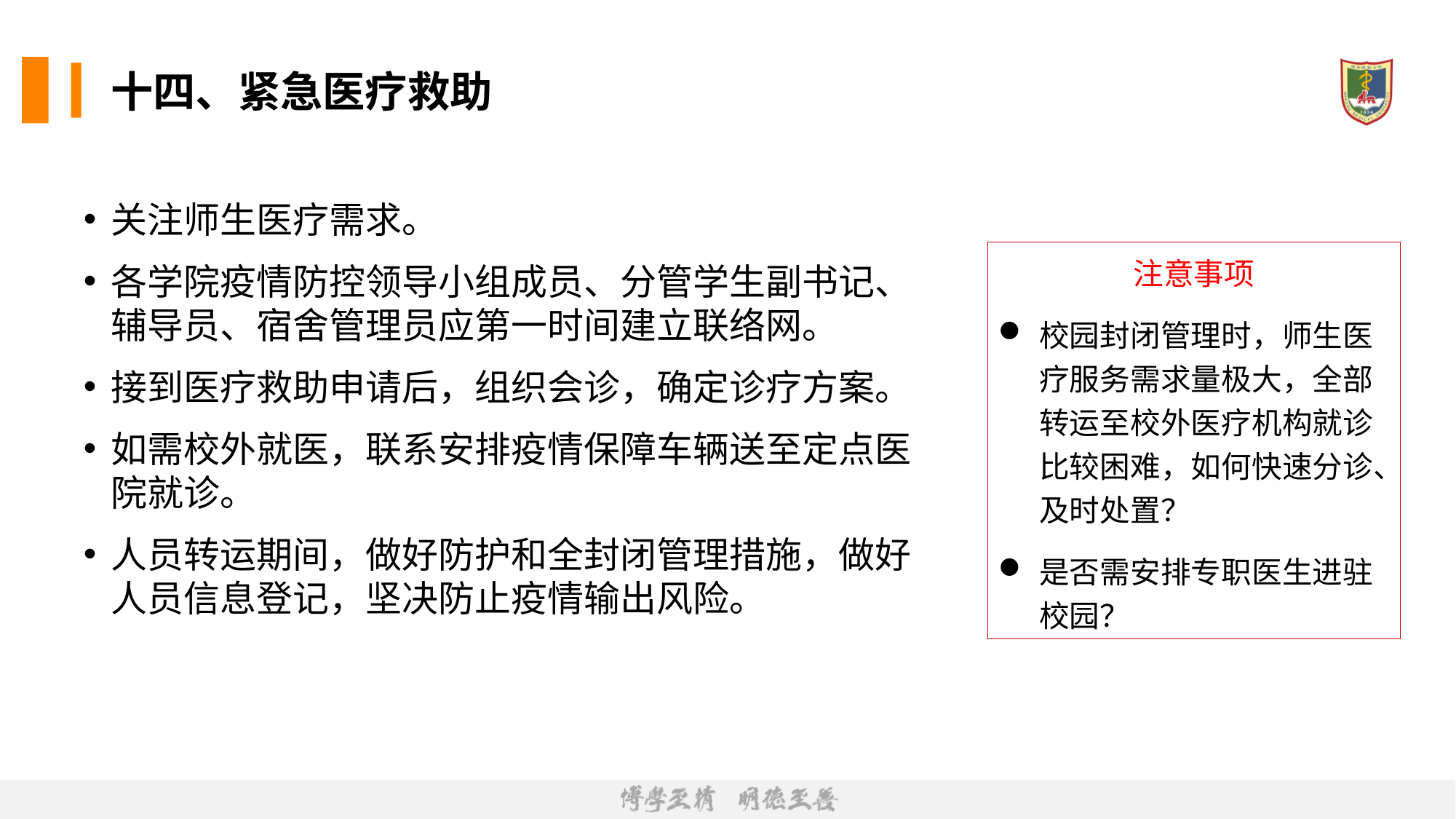

# 十四、紧急医疗救助
关注师生医疗需求。
各学院疫情防控领导小组成员、分管学生副书记、辅导员、宿舍管理员应第一时间建立联络网。
接到医疗救助申请后，组织会诊，确定诊疗方案。
如需校外就医，联系安排疫情保障车辆送至定点医院就诊。
人员转运期间，做好防护和全封闭管理措施，做好人员信息登记，坚决防止疫情输出风险。

注意事项
校园封闭管理时，师生医疗服务需求量极大，全部转运至校外医疗机构就诊比较困难，如何快速分诊、及时处置？
是否需安排专职医生进驻校园？
89